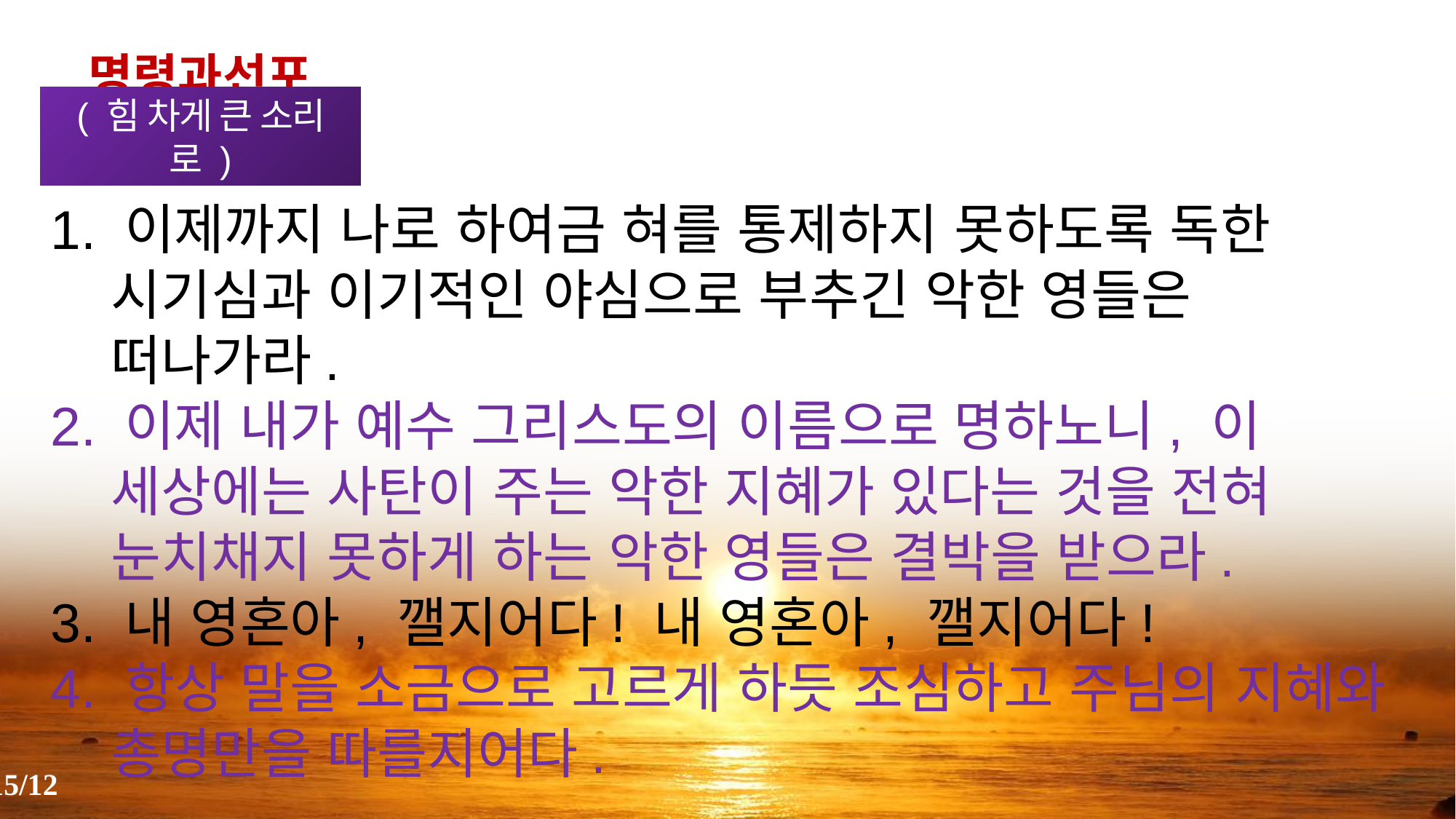

명령과선포

( 힘 차게 큰 소리로 )
1. 이제까지 나로 하여금 혀를 통제하지 못하도록 독한 시기심과 이기적인 야심으로 부추긴 악한 영들은 떠나가라.
2. 이제 내가 예수 그리스도의 이름으로 명하노니, 이 세상에는 사탄이 주는 악한 지혜가 있다는 것을 전혀 눈치채지 못하게 하는 악한 영들은 결박을 받으라.
3. 내 영혼아, 깰지어다! 내 영혼아, 깰지어다!
4. 항상 말을 소금으로 고르게 하듯 조심하고 주님의 지혜와 총명만을 따를지어다.